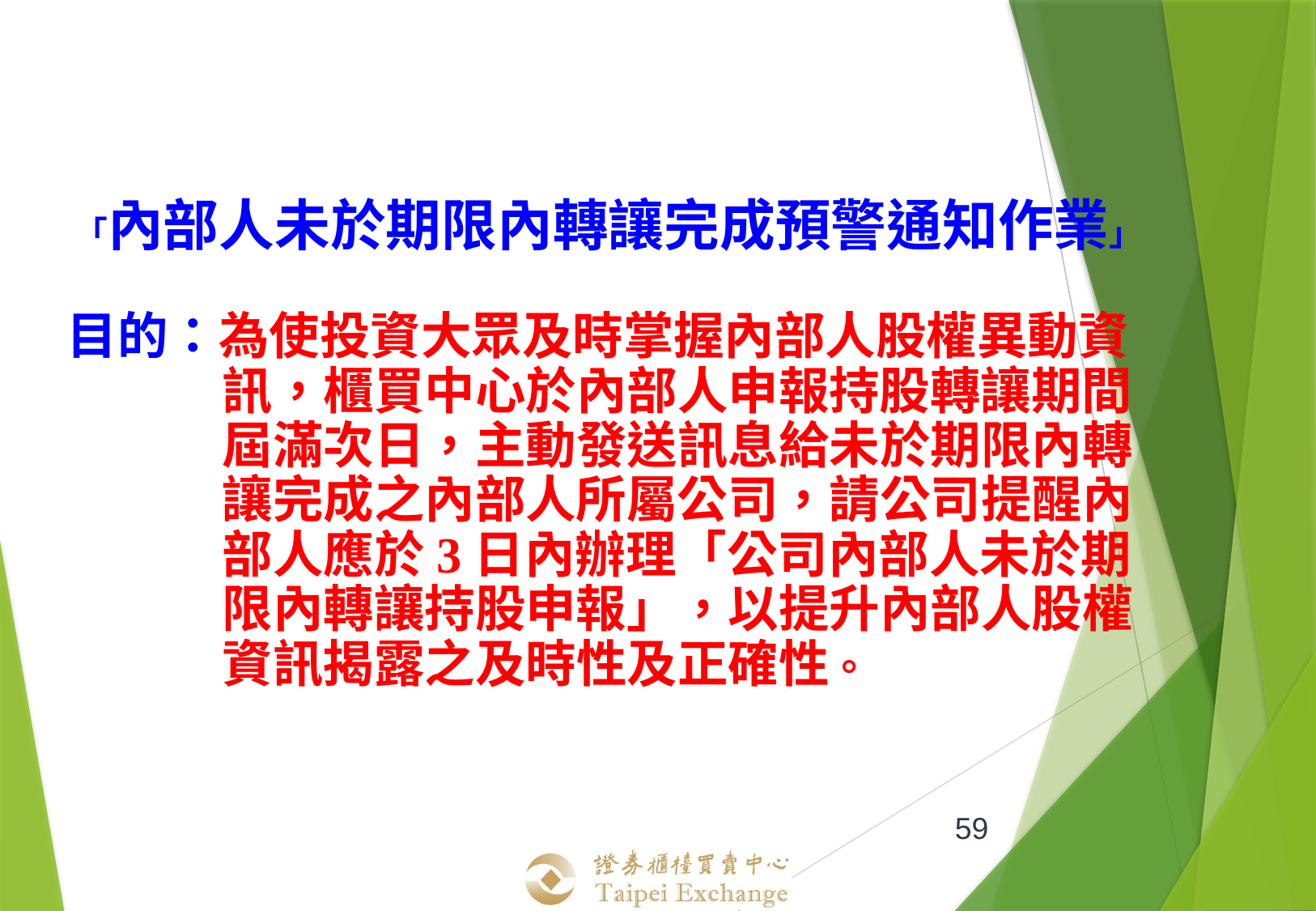

「內部人未於期限內轉讓完成預警通知作業」

目的：為使投資大眾及時掌握內部人股權異動資訊，櫃買中心於內部人申報持股轉讓期間屆滿次日，主動發送訊息給未於期限內轉讓完成之內部人所屬公司，請公司提醒內部人應於3日內辦理「公司內部人未於期限內轉讓持股申報」，以提升內部人股權資訊揭露之及時性及正確性。

59